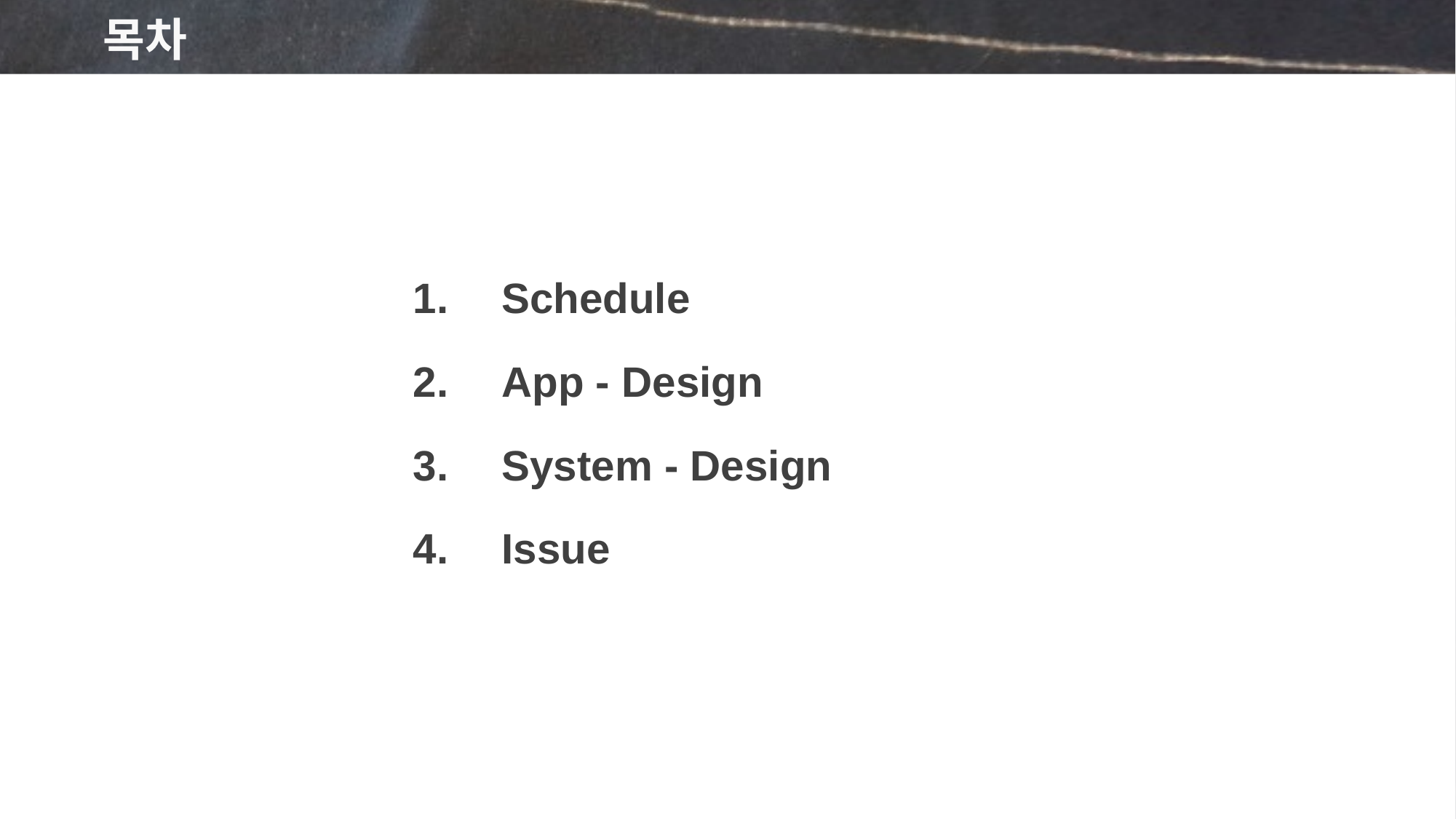

#
  목차

Schedule
App - Design
System - Design
Issue